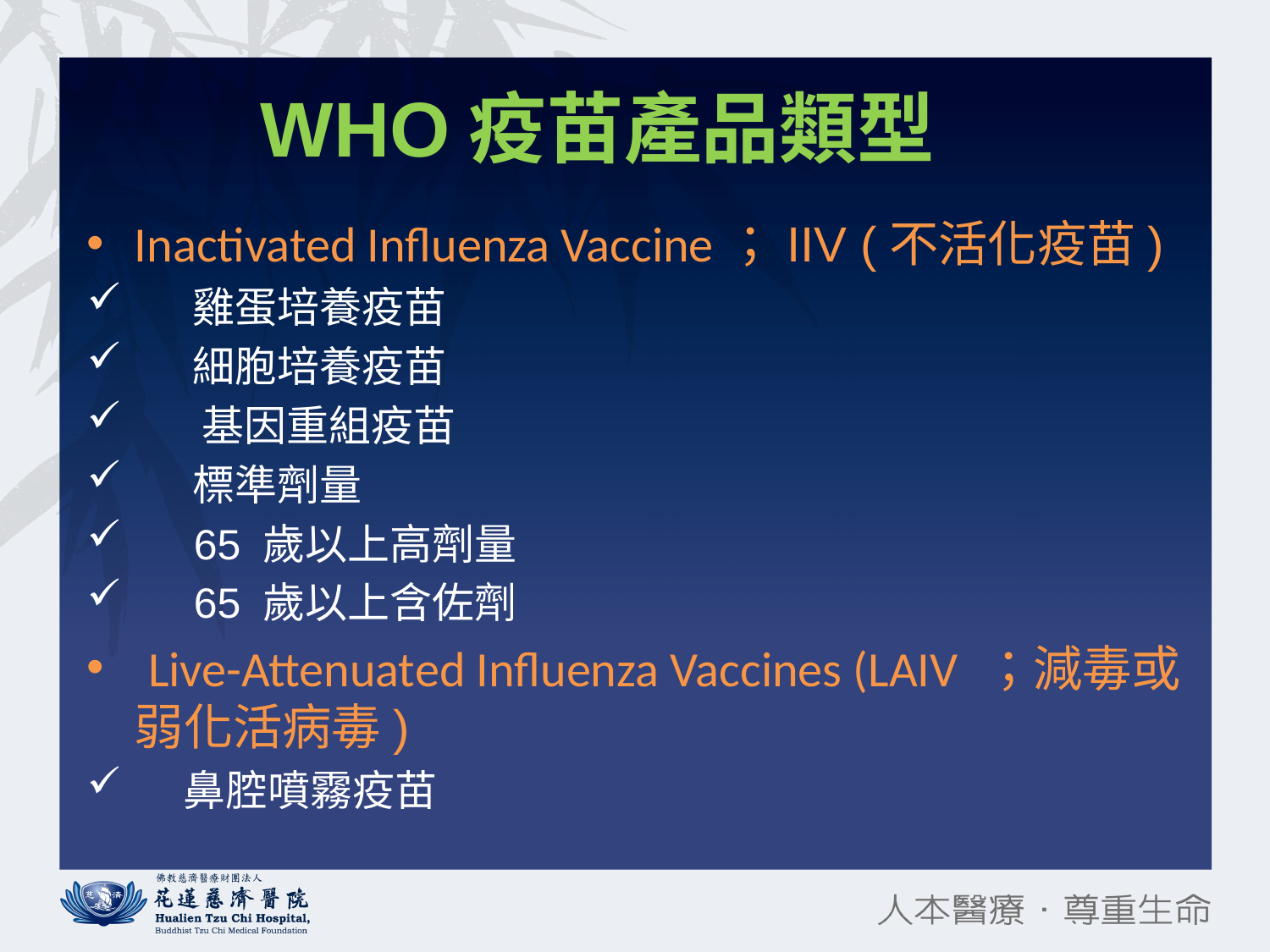

# WHO疫苗產品類型
Inactivated Influenza Vaccine；IIV (不活化疫苗)
     雞蛋培養疫苗
     細胞培養疫苗
      基因重組疫苗
     標準劑量
     65 歲以上高劑量
     65 歲以上含佐劑
 Live-Attenuated Influenza Vaccines (LAIV ；減毒或弱化活病毒)
    鼻腔噴霧疫苗